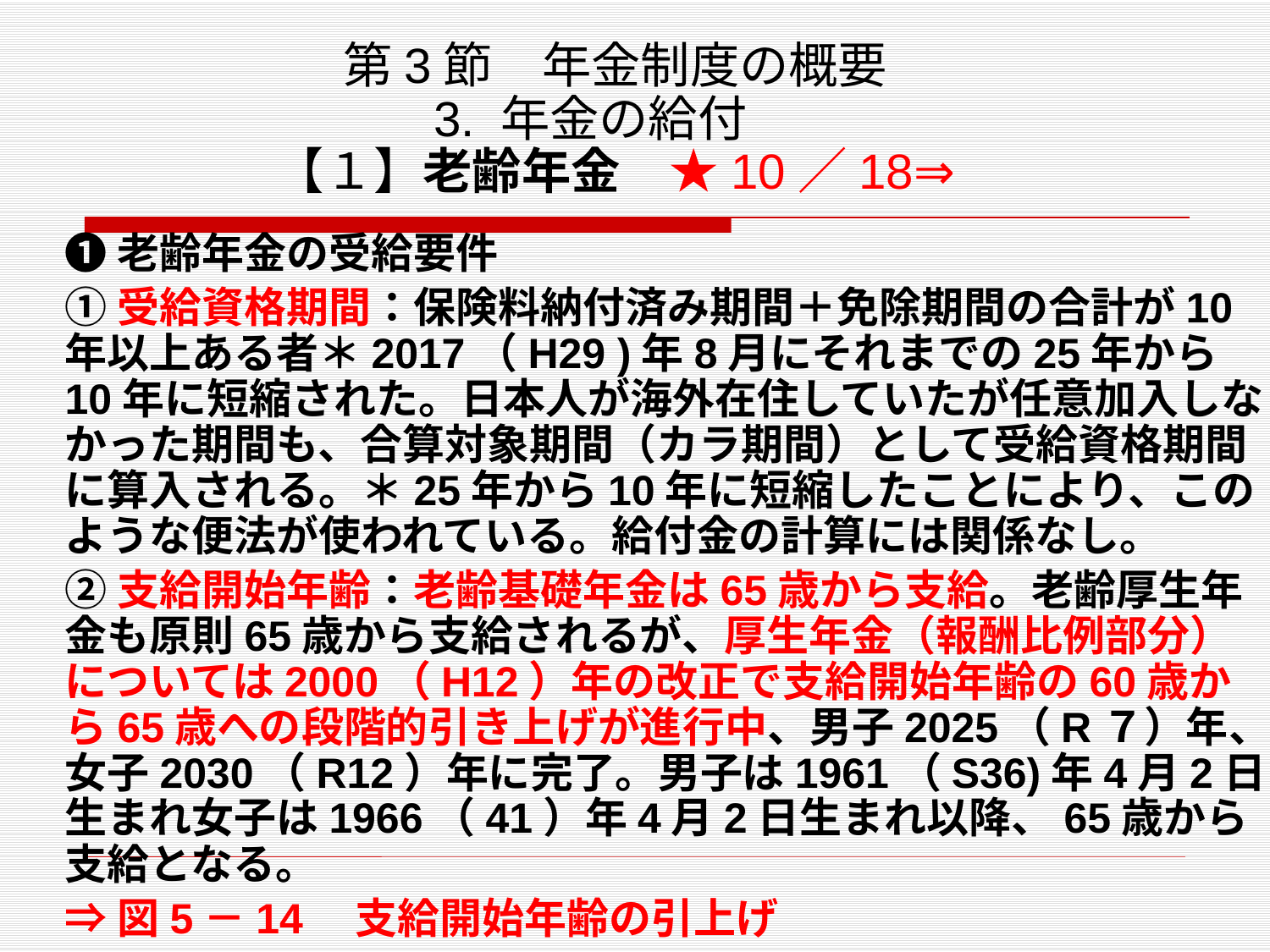

# 第3節　年金制度の概要 3. 年金の給付　 【１】老齢年金　★10／18⇒
❶老齢年金の受給要件
①受給資格期間：保険料納付済み期間＋免除期間の合計が10年以上ある者＊2017（H29 )年8月にそれまでの25年から10年に短縮された。日本人が海外在住していたが任意加入しなかった期間も、合算対象期間（カラ期間）として受給資格期間に算入される。＊25年から10年に短縮したことにより、このような便法が使われている。給付金の計算には関係なし。
②支給開始年齢：老齢基礎年金は65歳から支給。老齢厚生年金も原則65歳から支給されるが、厚生年金（報酬比例部分）については2000（H12）年の改正で支給開始年齢の60歳から65歳への段階的引き上げが進行中、男子2025（R７）年、女子2030（R12）年に完了。男子は1961（S36)年4月2日生まれ女子は1966（41）年4月2日生まれ以降、65歳から支給となる。
⇒図5－14　支給開始年齢の引上げ